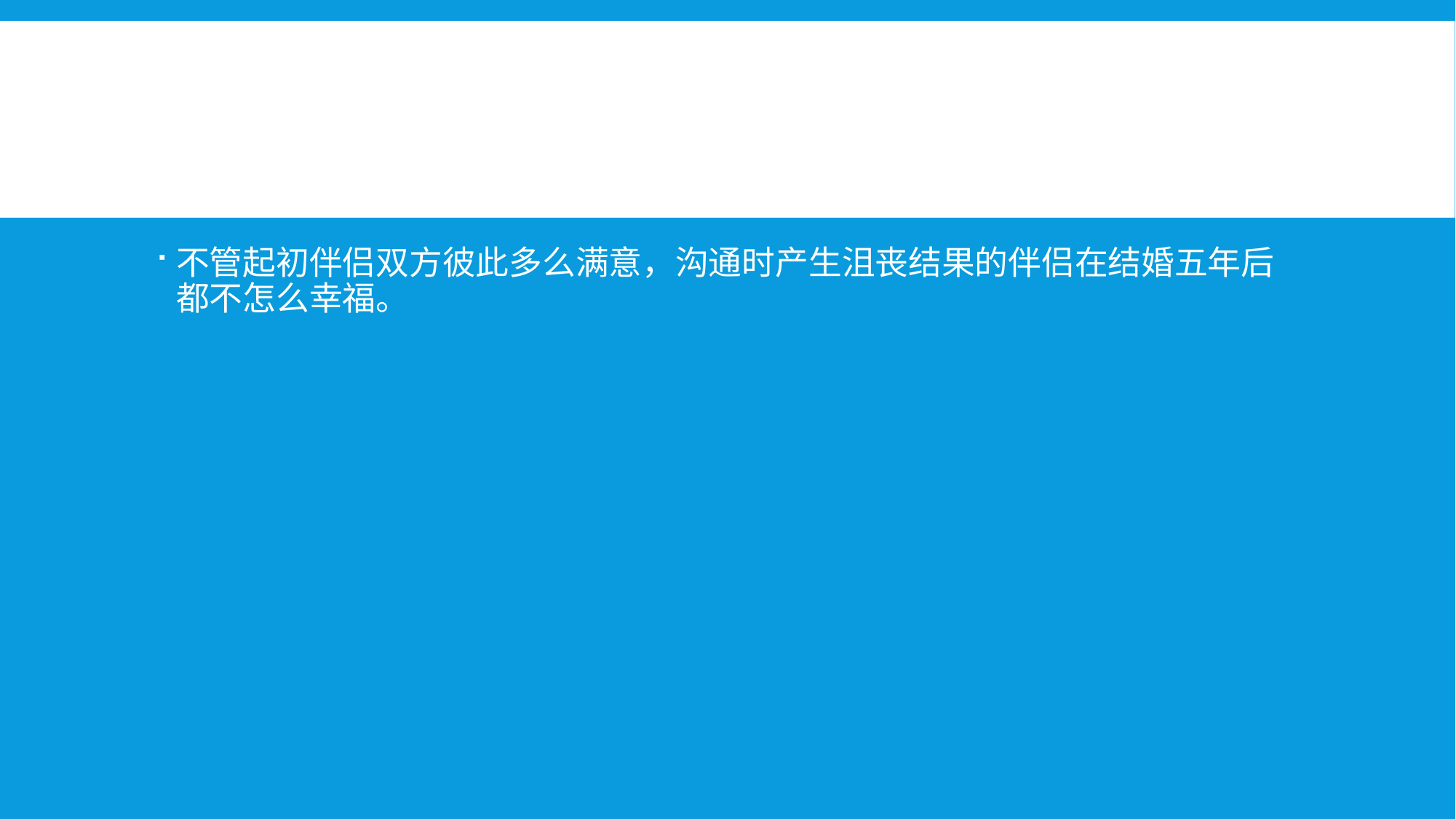

#
不管起初伴侣双方彼此多么满意，沟通时产生沮丧结果的伴侣在结婚五年后都不怎么幸福。